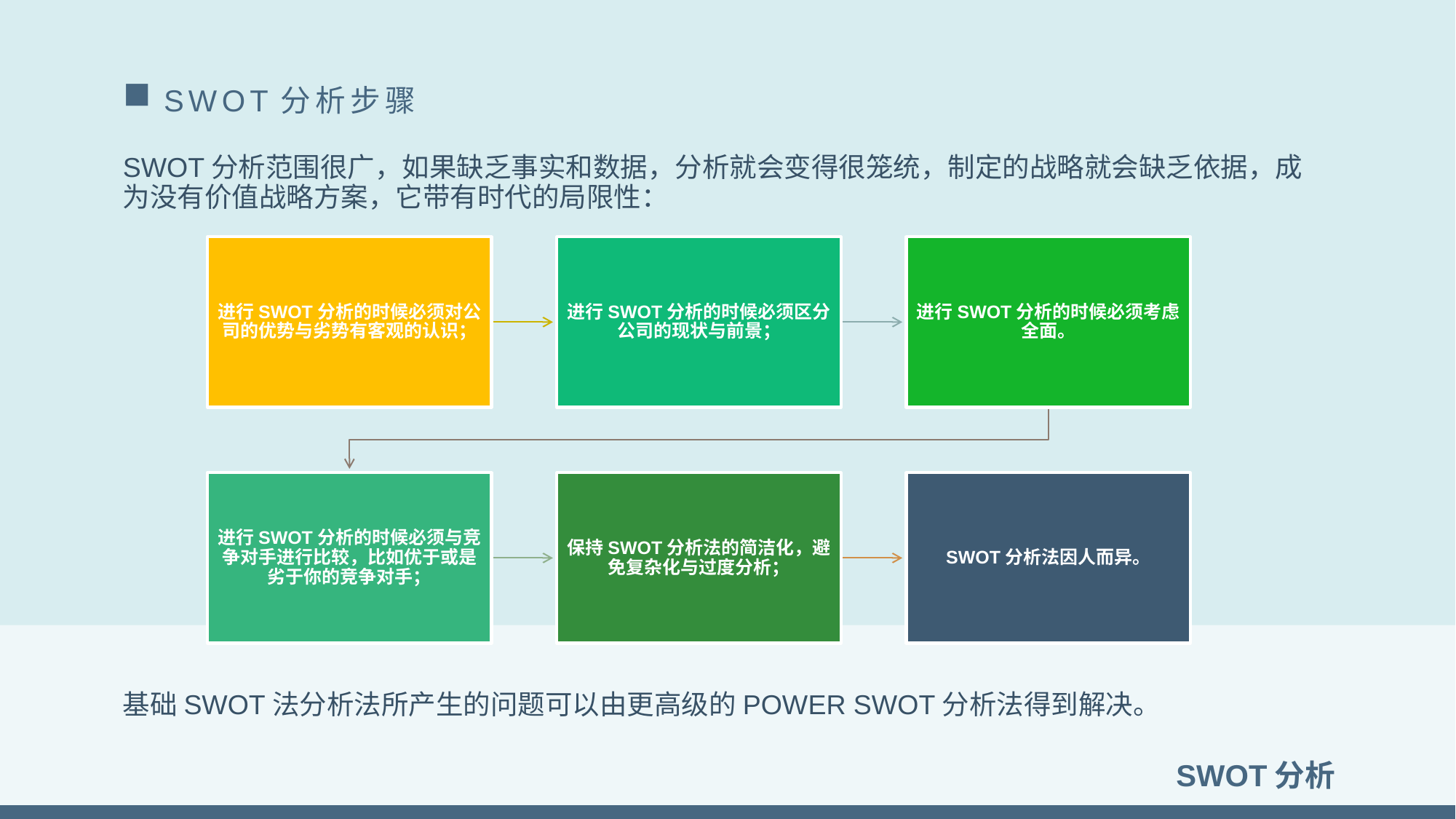

# SWOT分析步骤
SWOT分析范围很广，如果缺乏事实和数据，分析就会变得很笼统，制定的战略就会缺乏依据，成为没有价值战略方案，它带有时代的局限性：

进行SWOT分析的时候必须对公司的优势与劣势有客观的认识；

进行SWOT分析的时候必须区分公司的现状与前景；

进行SWOT分析的时候必须考虑全面。

进行SWOT分析的时候必须与竞争对手进行比较，比如优于或是劣于你的竞争对手；

保持SWOT分析法的简洁化，避免复杂化与过度分析；
SWOT分析法因人而异。
基础SWOT法分析法所产生的问题可以由更高级的POWER SWOT分析法得到解决。